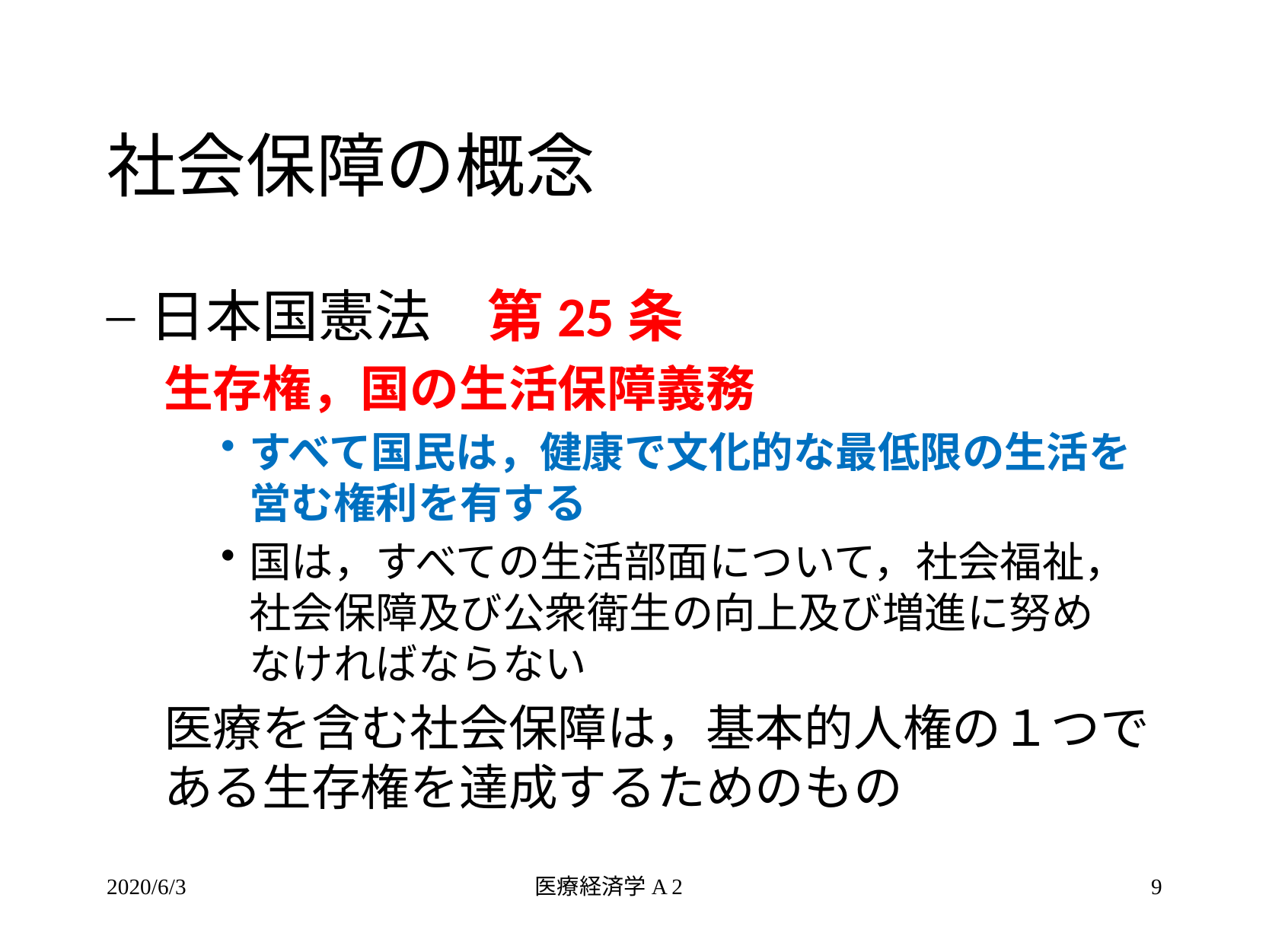

社会保障の概念
日本国憲法　第25条
生存権，国の生活保障義務
すべて国民は，健康で文化的な最低限の生活を営む権利を有する
国は，すべての生活部面について，社会福祉，社会保障及び公衆衛生の向上及び増進に努め
なければならない
医療を含む社会保障は，基本的人権の１つである生存権を達成するためのもの
2020/6/3
医療経済学A 2
9